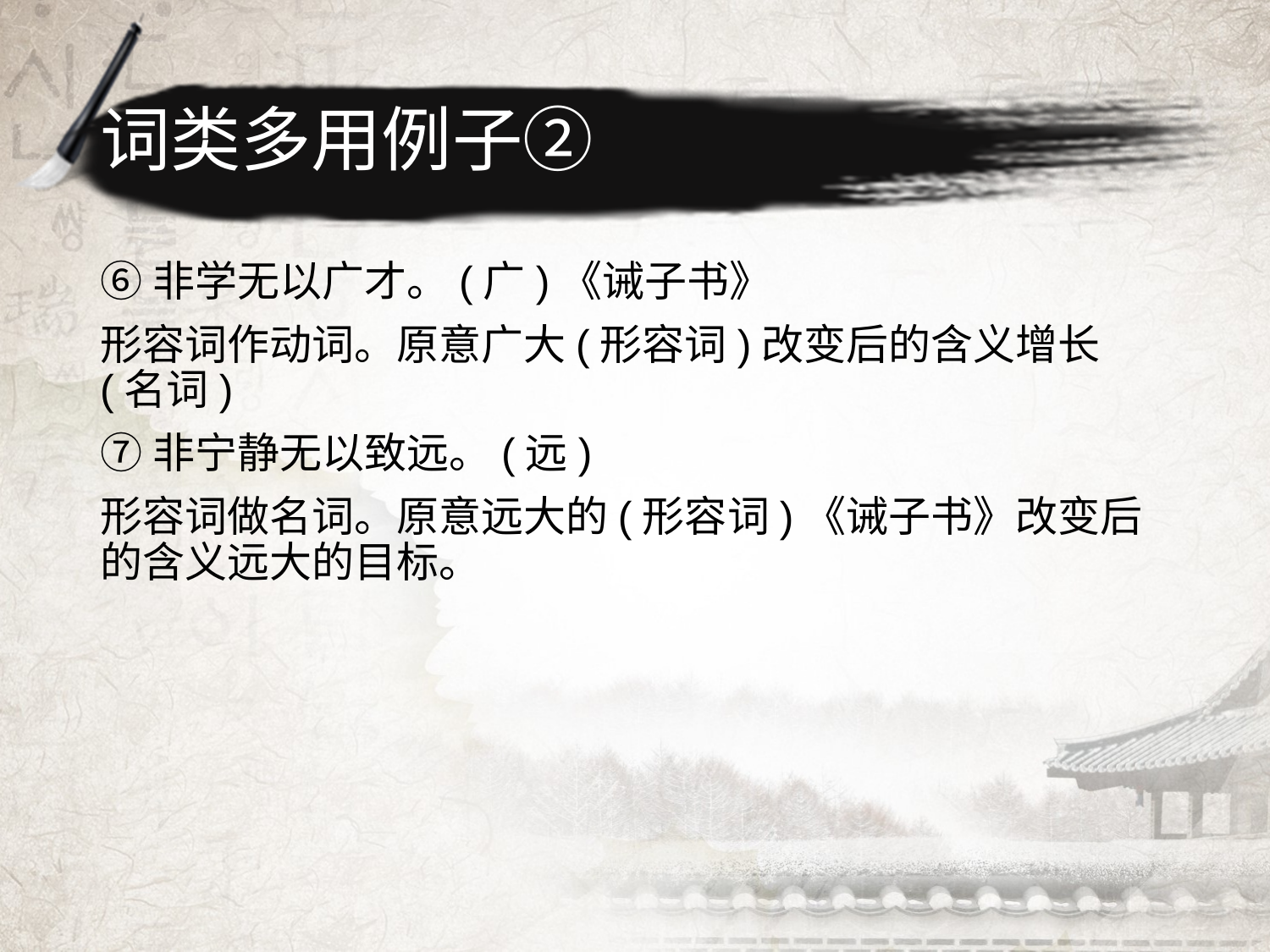

# 词类多用例子②
⑥非学无以广才。(广)《诫子书》
形容词作动词。原意广大(形容词)改变后的含义增长(名词)
⑦非宁静无以致远。(远)
形容词做名词。原意远大的(形容词)《诫子书》改变后的含义远大的目标。